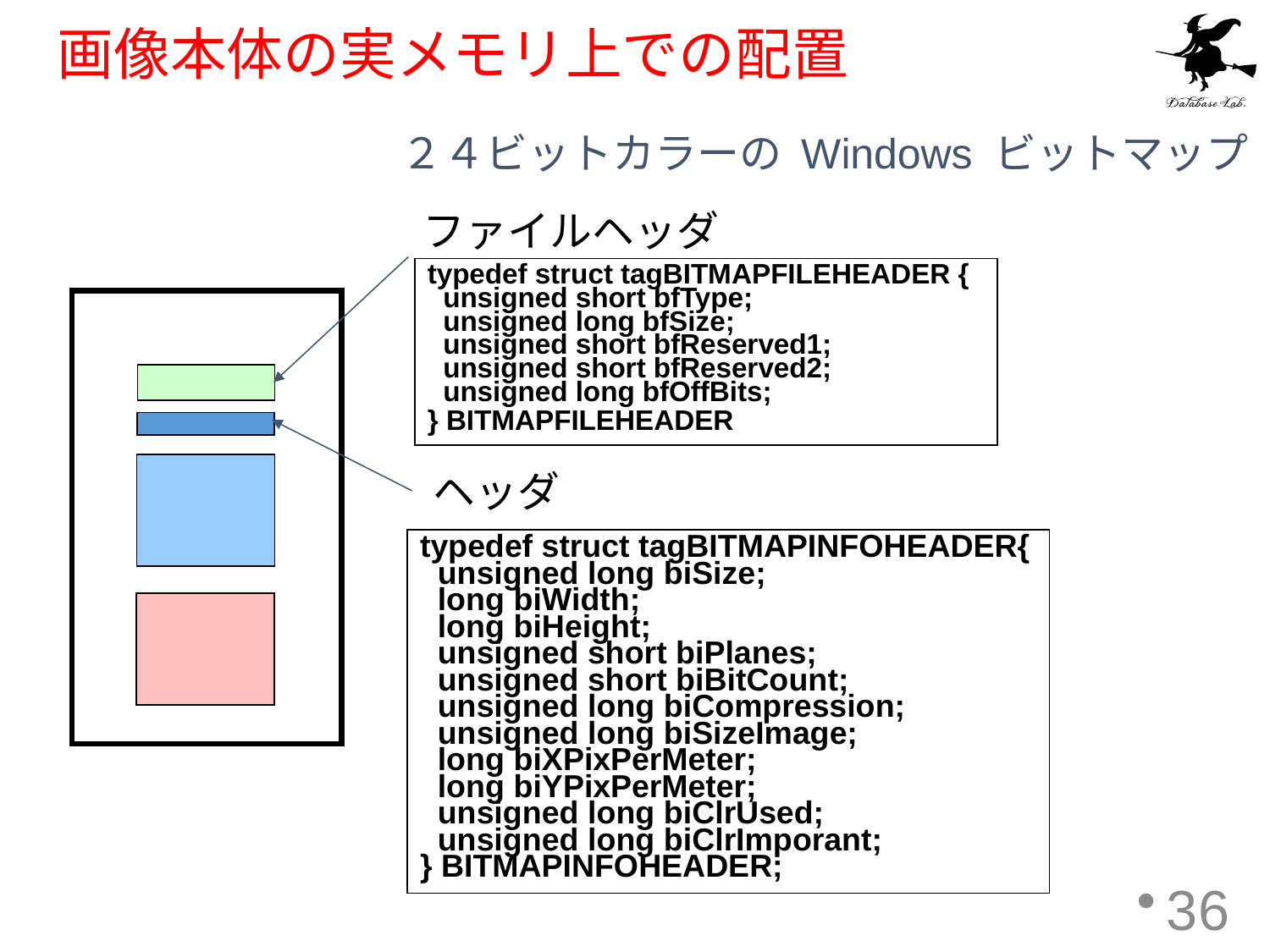

# 画像本体の実メモリ上での配置
２４ビットカラーの Windows ビットマップ
ファイルヘッダ

typedef struct tagBITMAPFILEHEADER {
  unsigned short bfType;
  unsigned long bfSize;
  unsigned short bfReserved1;
  unsigned short bfReserved2;
  unsigned long bfOffBits;
} BITMAPFILEHEADER

ヘッダ
typedef struct tagBITMAPINFOHEADER{
  unsigned long biSize;
  long biWidth;
  long biHeight;
  unsigned short biPlanes;
  unsigned short biBitCount;
  unsigned long biCompression;
  unsigned long biSizeImage;
  long biXPixPerMeter;
  long biYPixPerMeter;
  unsigned long biClrUsed;
  unsigned long biClrImporant;
} BITMAPINFOHEADER;

36